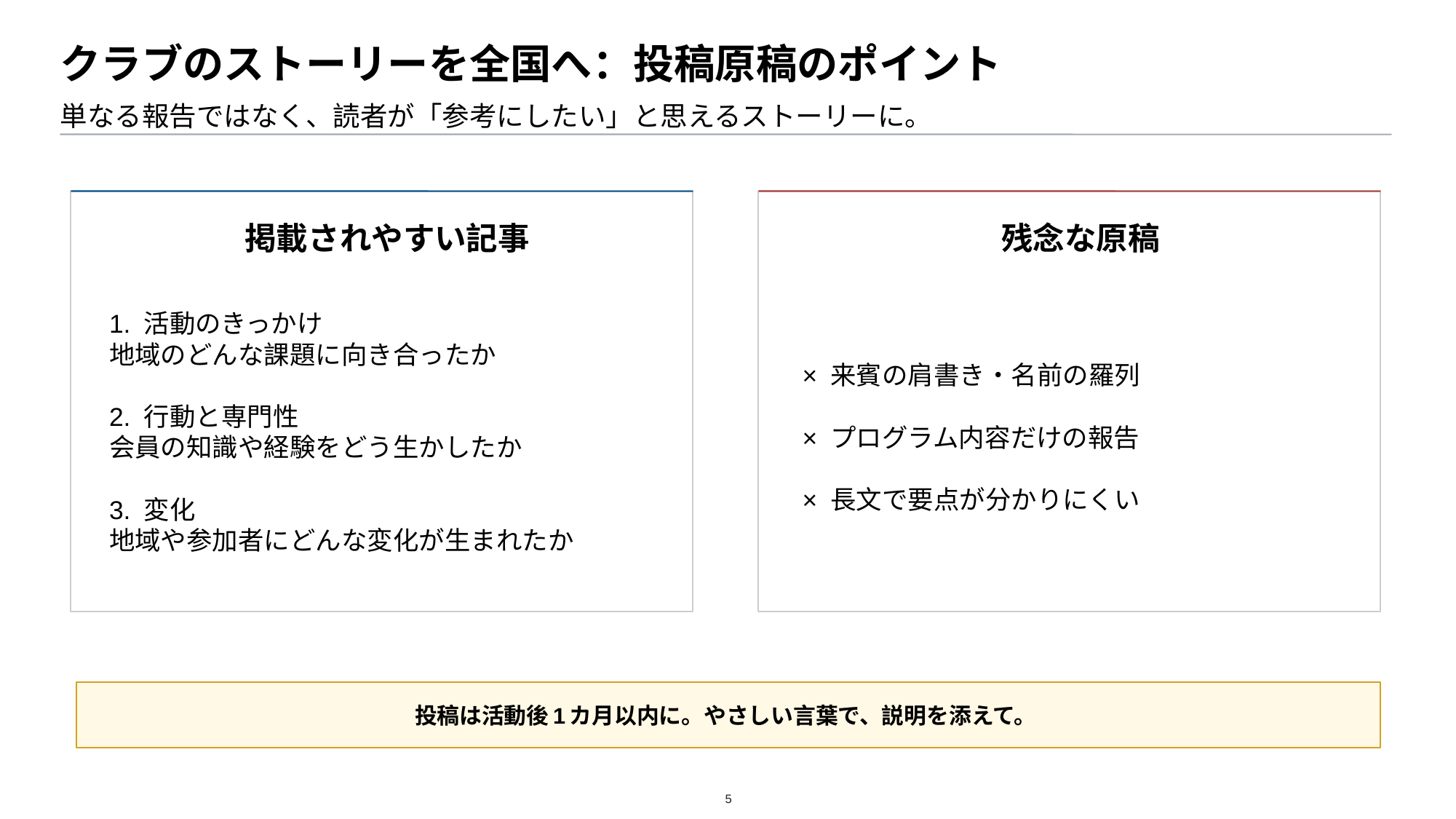

クラブのストーリーを全国へ：投稿原稿のポイント
単なる報告ではなく、読者が「参考にしたい」と思えるストーリーに。

掲載されやすい記事
残念な原稿
1. 活動のきっかけ
地域のどんな課題に向き合ったか

2. 行動と専門性
会員の知識や経験をどう生かしたか

3. 変化
地域や参加者にどんな変化が生まれたか
× 来賓の肩書き・名前の羅列

× プログラム内容だけの報告

× 長文で要点が分かりにくい

投稿は活動後1カ月以内に。やさしい言葉で、説明を添えて。

5